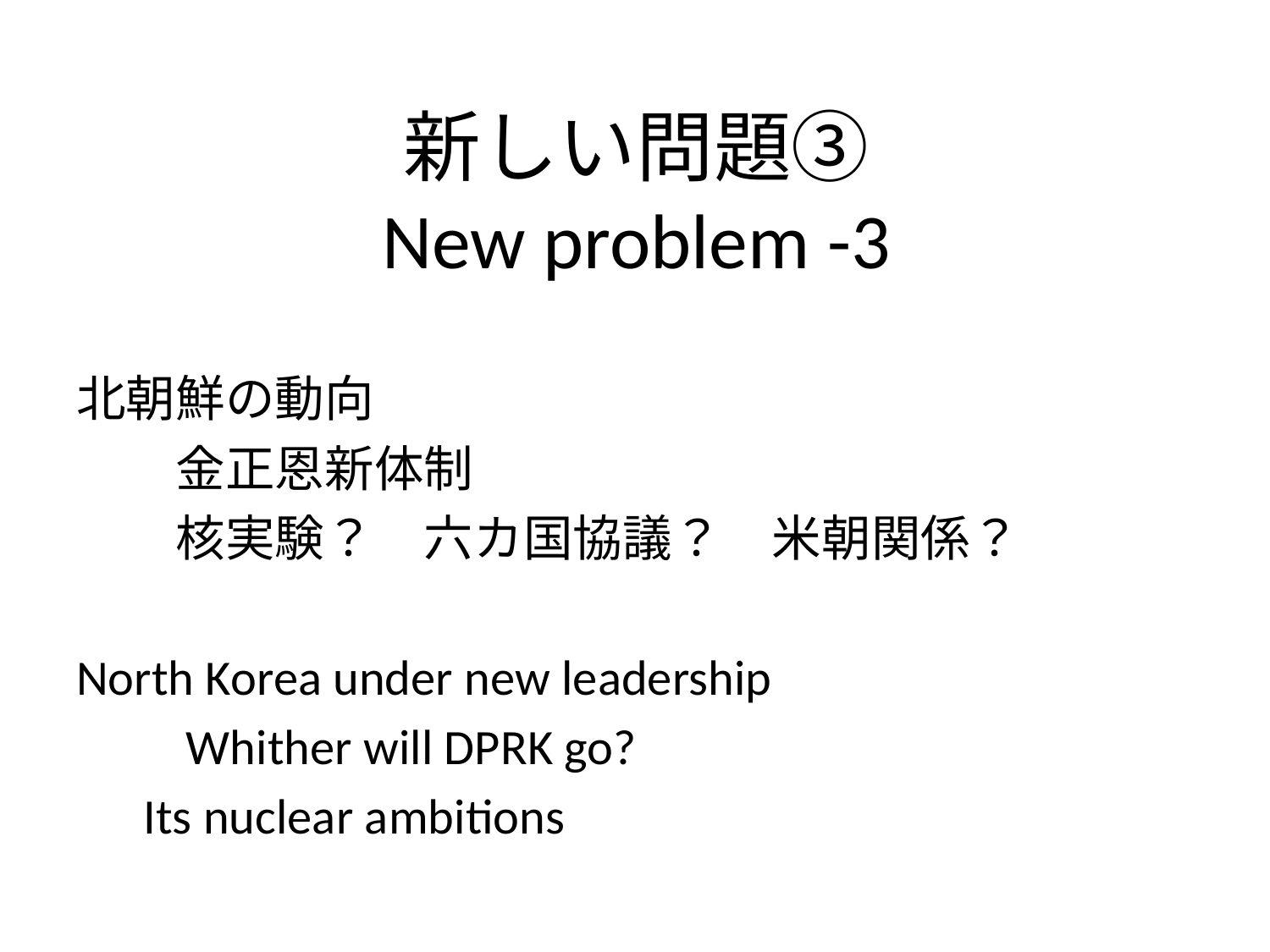

# 新しい問題③ New problem -3

北朝鮮の動向
　　金正恩新体制
　　核実験？　六カ国協議？　米朝関係？

North Korea under new leadership
　　Whither will DPRK go?
      Its nuclear ambitions